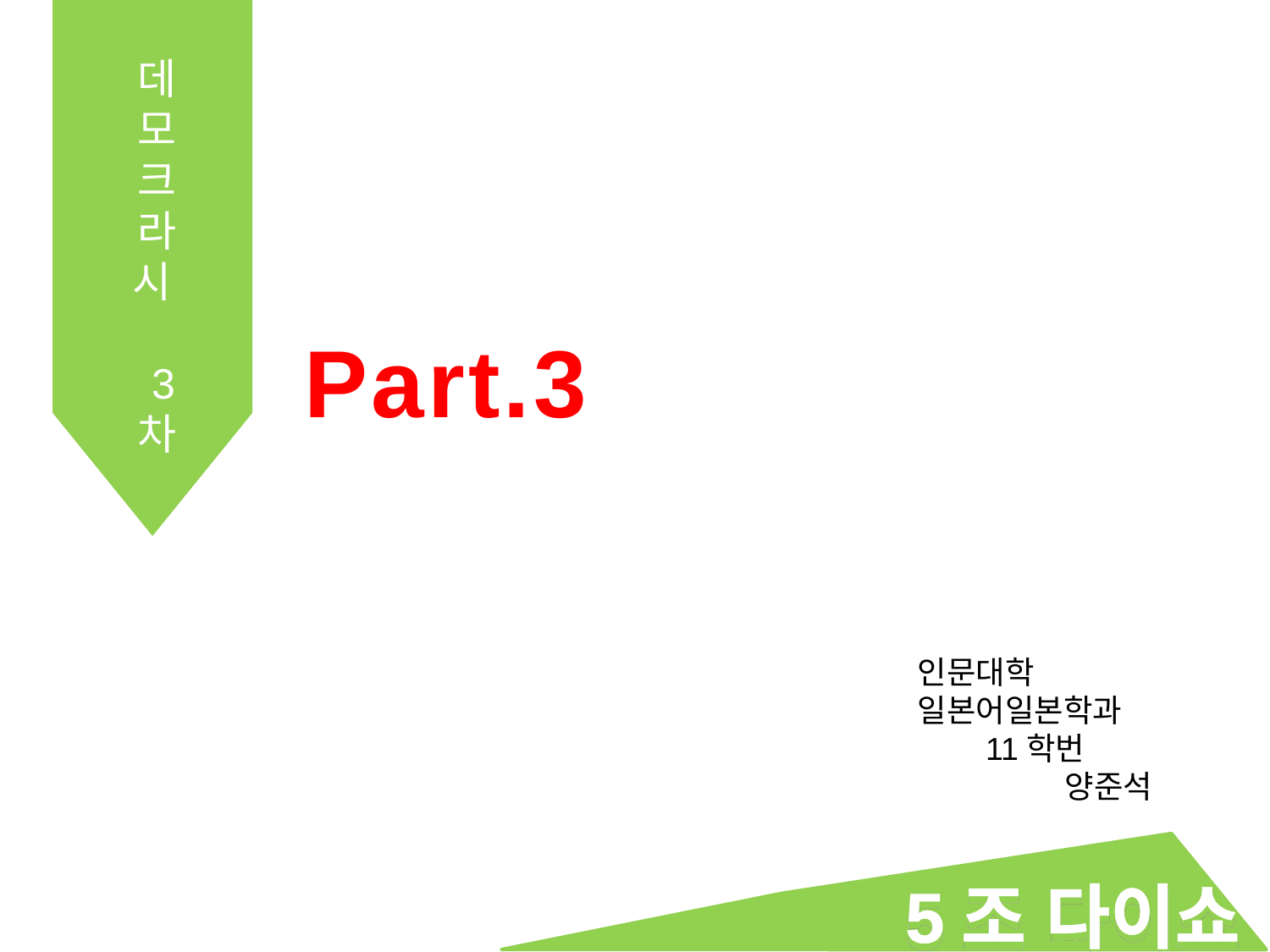

데모크라시

 3
차

 Part.3
데모 크라시 3차
인문대학
일본어일본학과
11학번
양준석